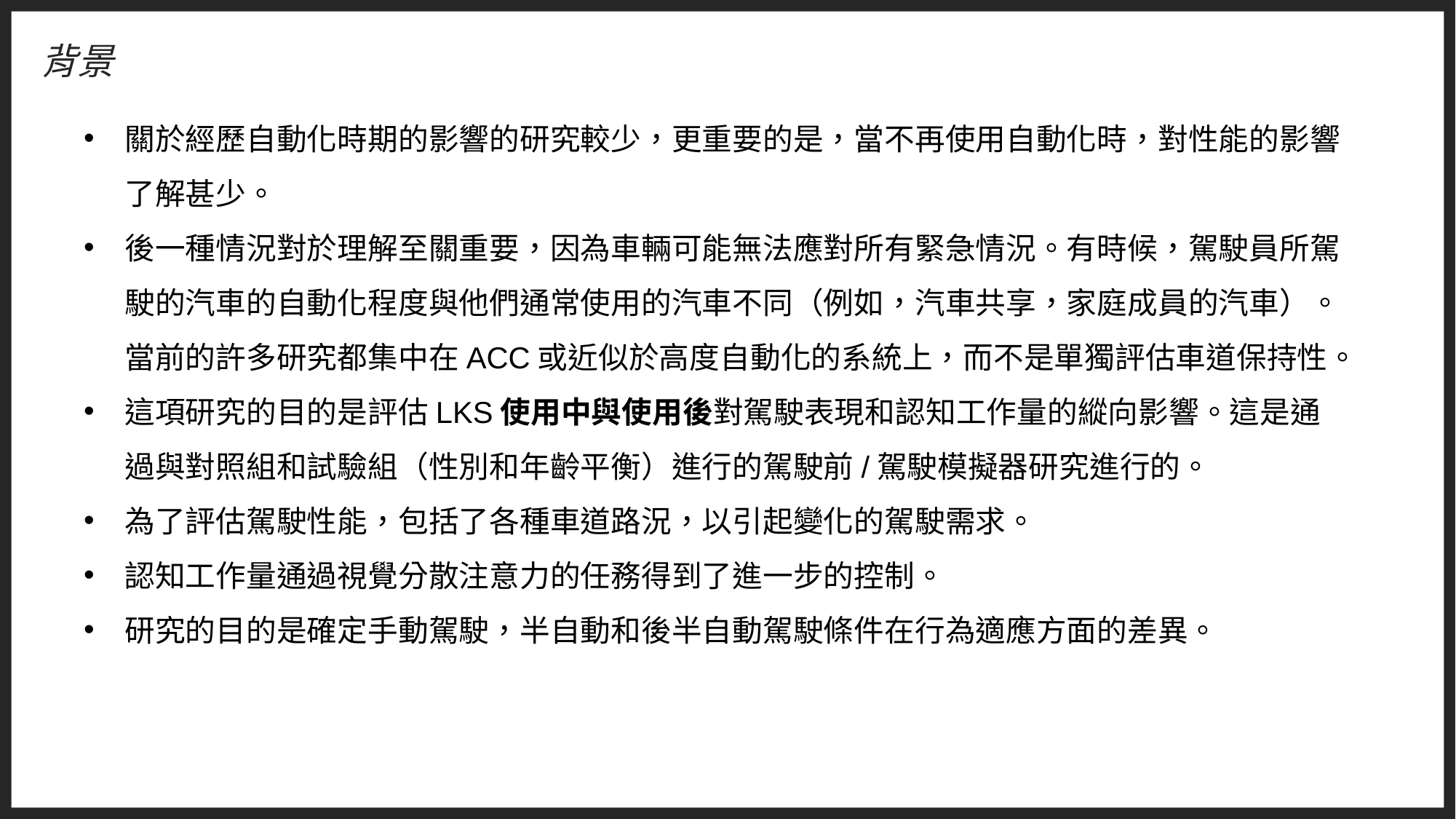

背景
關於經歷自動化時期的影響的研究較少，更重要的是，當不再使用自動化時，對性能的影響了解甚少。
後一種情況對於理解至關重要，因為車輛可能無法應對所有緊急情況。有時候，駕駛員所駕駛的汽車的自動化程度與他們通常使用的汽車不同（例如，汽車共享，家庭成員的汽車）。當前的許多研究都集中在ACC或近似於高度自動化的系統上，而不是單獨評估車道保持性。
這項研究的目的是評估LKS使用中與使用後對駕駛表現和認知工作量的縱向影響。這是通過與對照組和試驗組（性別和年齡平衡）進行的駕駛前/駕駛模擬器研究進行的。
為了評估駕駛性能，包括了各種車道路況，以引起變化的駕駛需求。
認知工作量通過視覺分散注意力的任務得到了進一步的控制。
研究的目的是確定手動駕駛，半自動和後半自動駕駛條件在行為適應方面的差異。